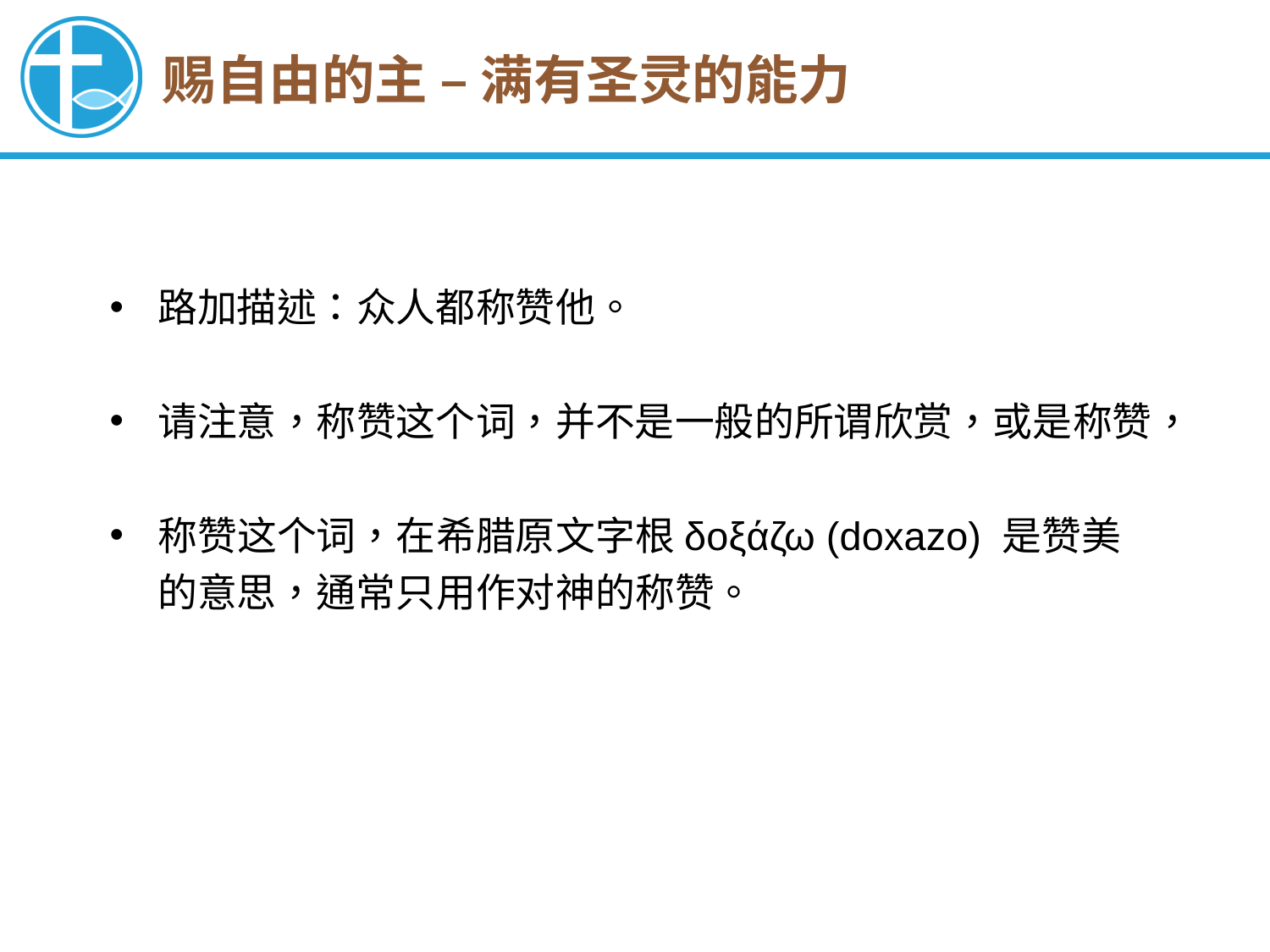

赐自由的主 – 满有圣灵的能力
路加描述：众人都称赞他。

请注意，称赞这个词，并不是一般的所谓欣赏，或是称赞，

称赞这个词，在希腊原文字根δοξάζω (doxazo) 是赞美的意思，通常只用作对神的称赞。